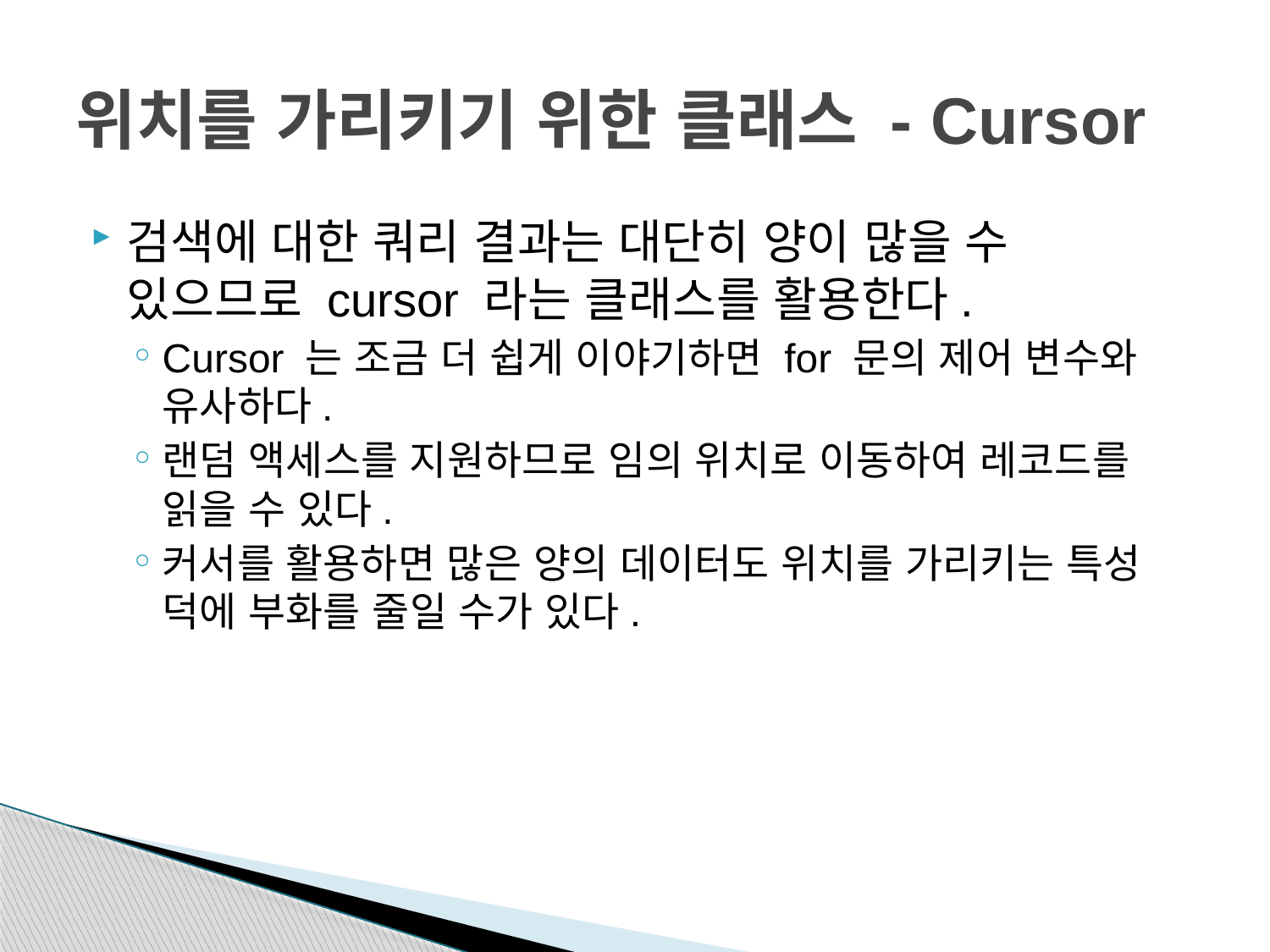

# 위치를 가리키기 위한 클래스 - Cursor
검색에 대한 쿼리 결과는 대단히 양이 많을 수 있으므로 cursor 라는 클래스를 활용한다.
Cursor 는 조금 더 쉽게 이야기하면 for 문의 제어 변수와 유사하다.
랜덤 액세스를 지원하므로 임의 위치로 이동하여 레코드를 읽을 수 있다.
커서를 활용하면 많은 양의 데이터도 위치를 가리키는 특성 덕에 부화를 줄일 수가 있다.